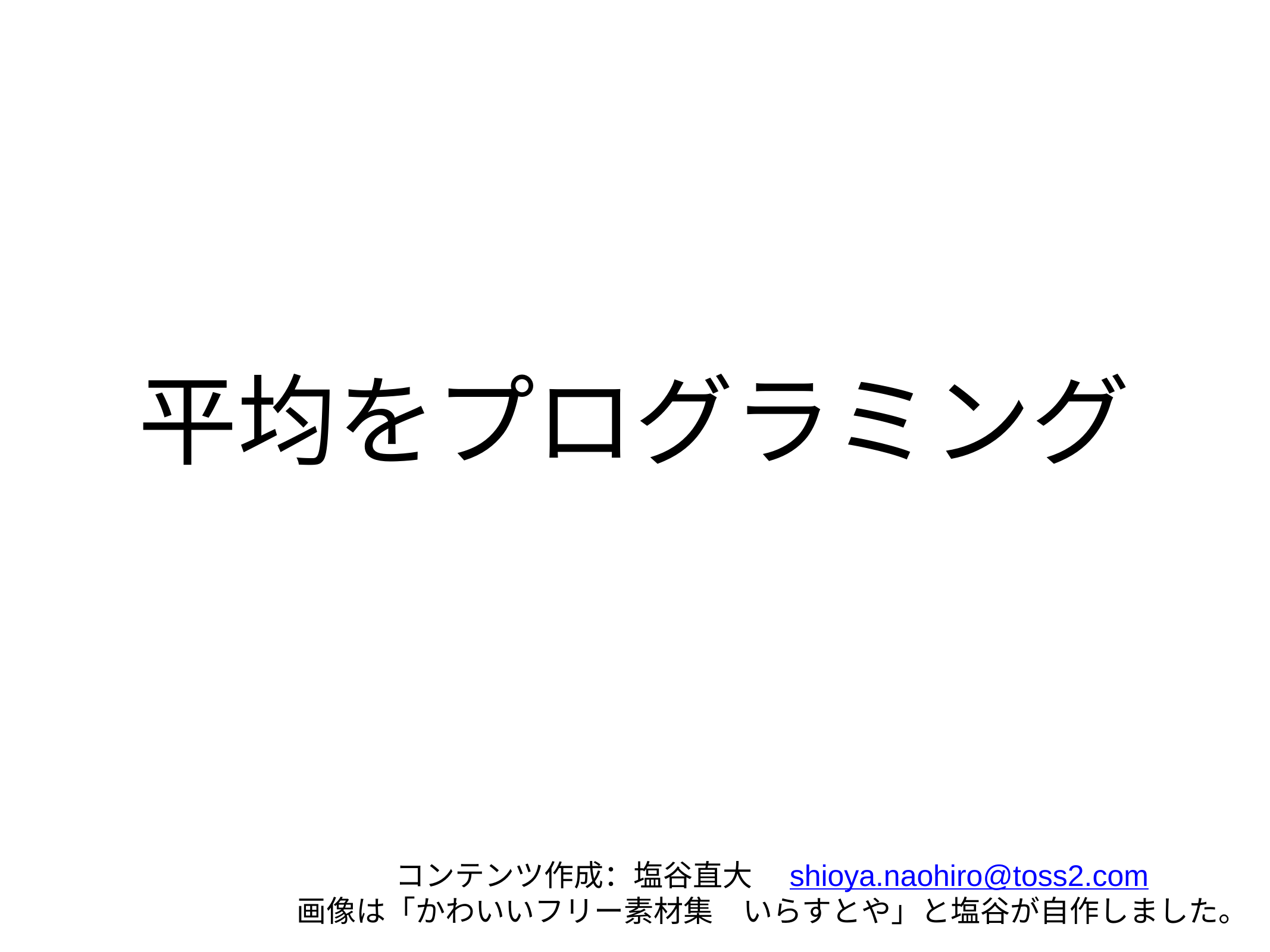

# 平均をプログラミング
コンテンツ作成：塩谷直大　shioya.naohiro@toss2.com
画像は「かわいいフリー素材集　いらすとや」と塩谷が自作しました。